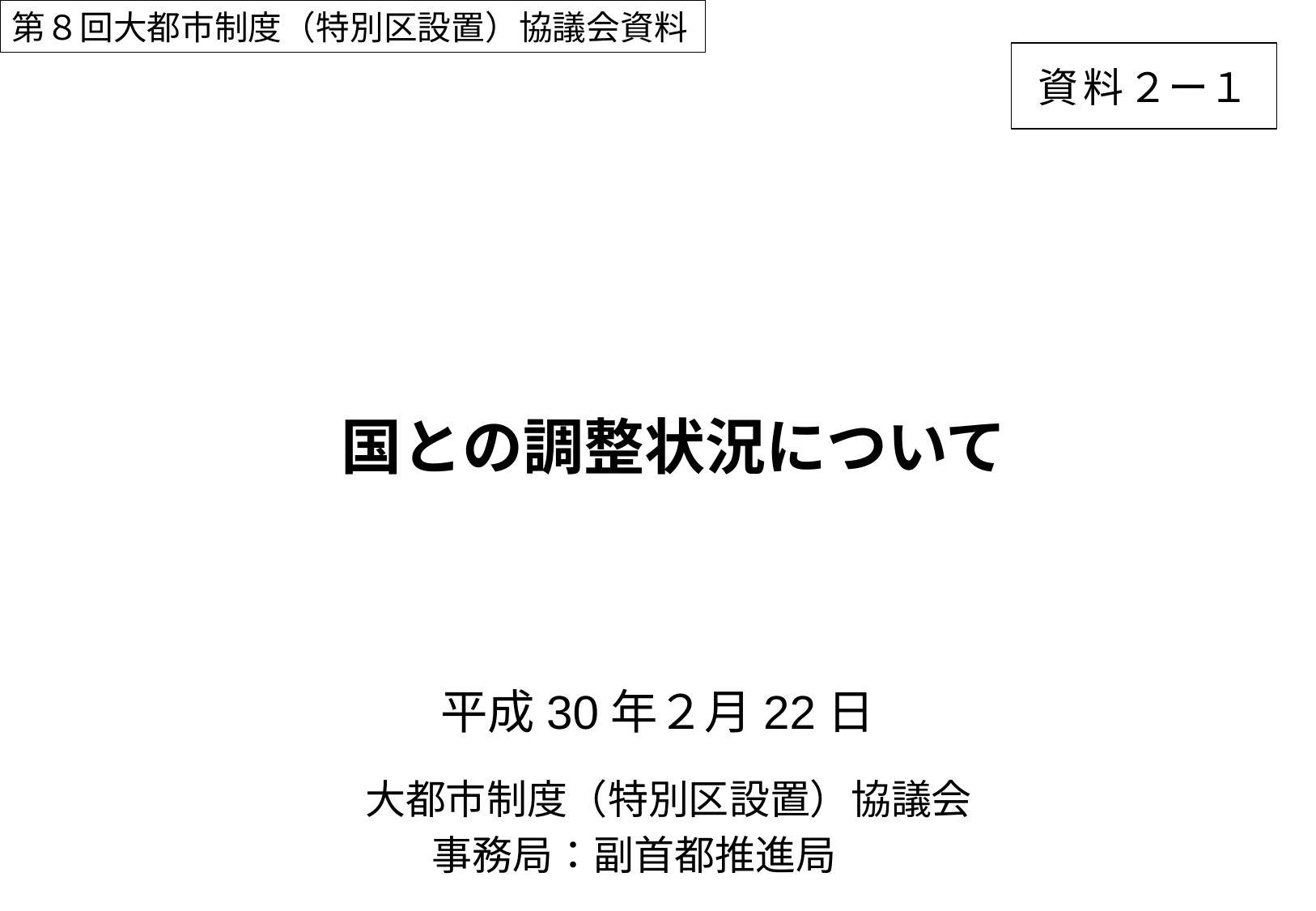

第８回大都市制度（特別区設置）協議会資料
資 料 ２ー１
国との調整状況について
平成30年２月22日

 大都市制度（特別区設置）協議会
事務局：副首都推進局